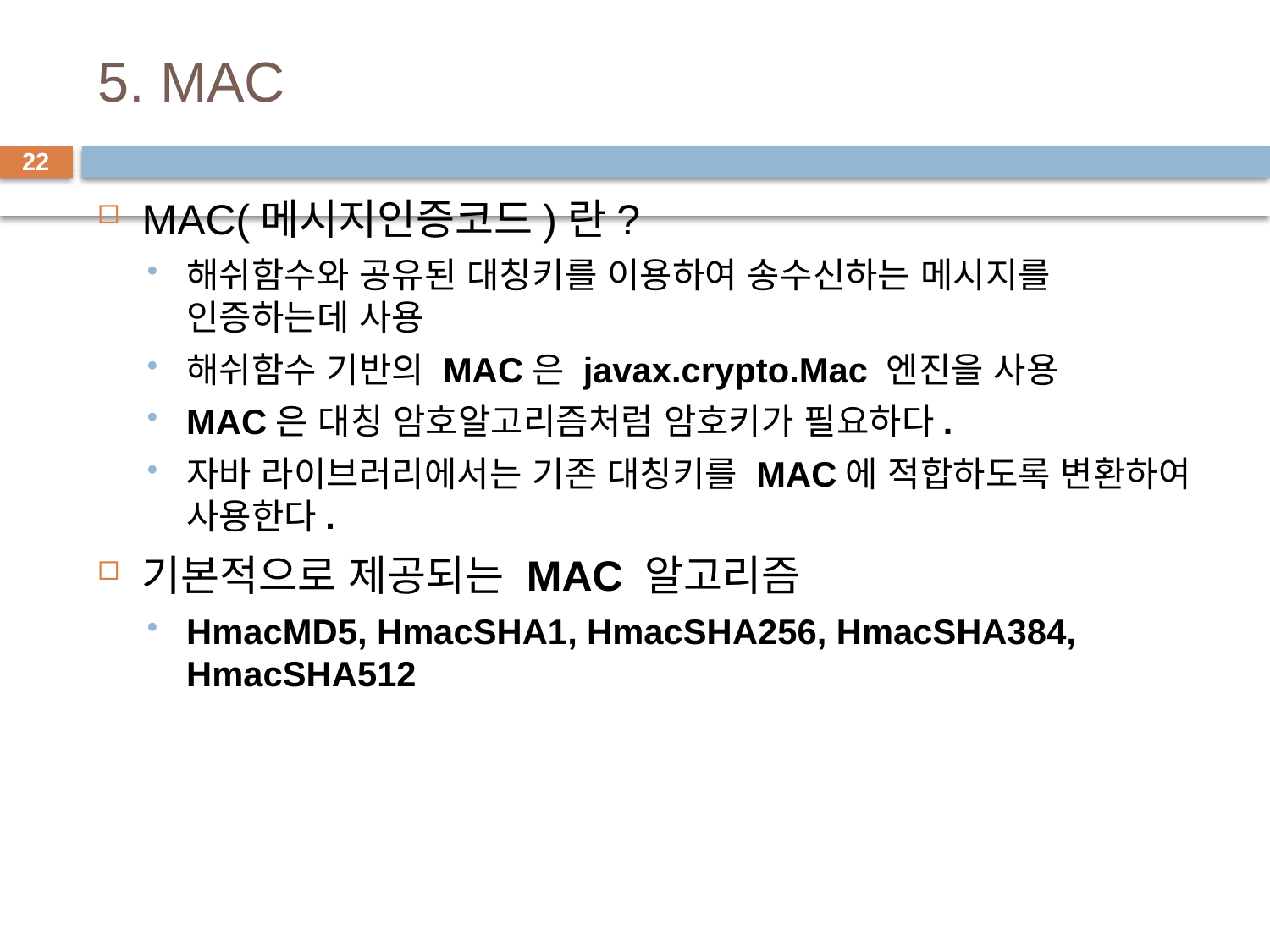

# 5. MAC
22
MAC(메시지인증코드)란?
해쉬함수와 공유된 대칭키를 이용하여 송수신하는 메시지를 인증하는데 사용
해쉬함수 기반의 MAC은 javax.crypto.Mac 엔진을 사용
MAC은 대칭 암호알고리즘처럼 암호키가 필요하다.
자바 라이브러리에서는 기존 대칭키를 MAC에 적합하도록 변환하여 사용한다.
기본적으로 제공되는 MAC 알고리즘
HmacMD5, HmacSHA1, HmacSHA256, HmacSHA384, HmacSHA512